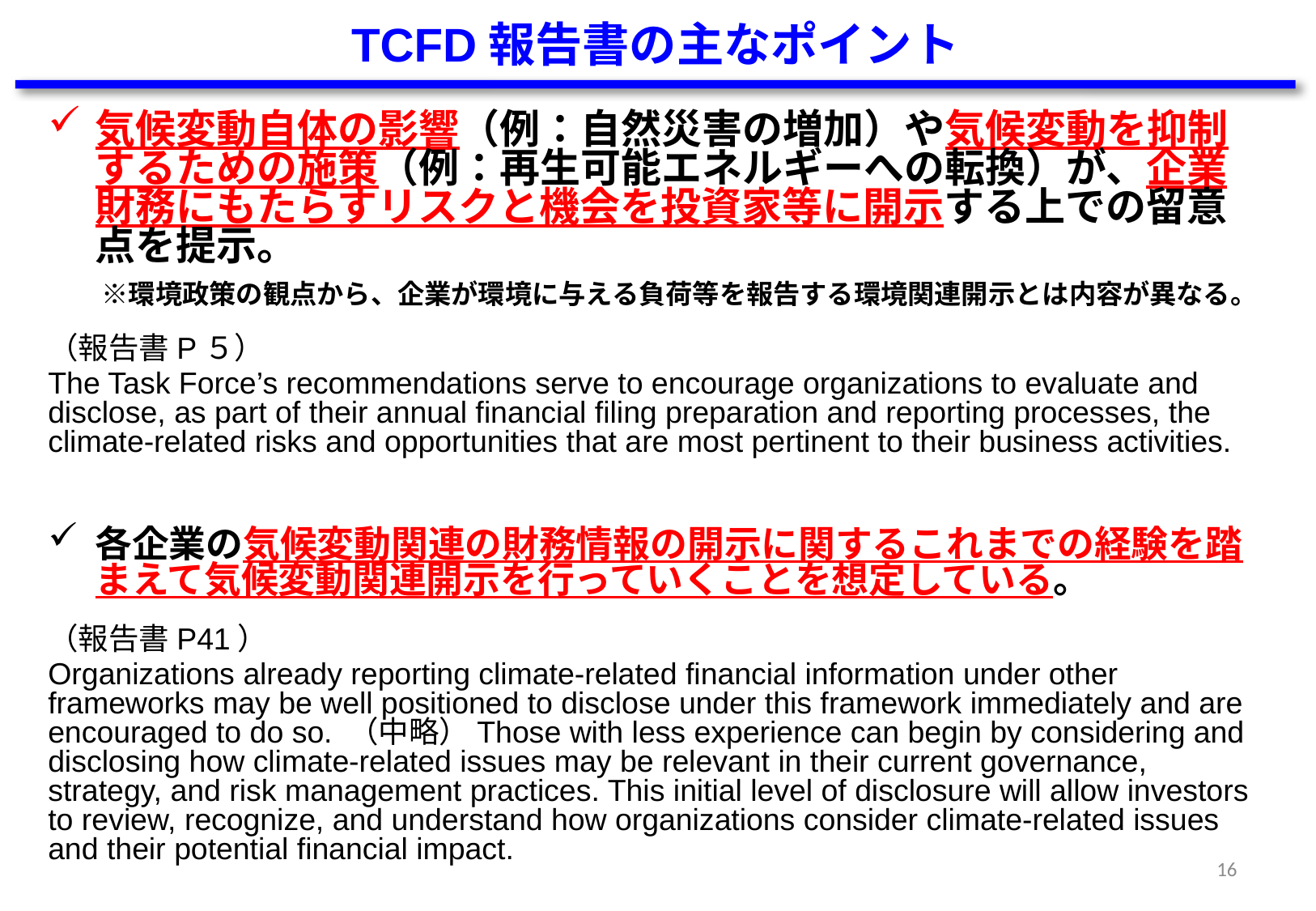

TCFD報告書の主なポイント

気候変動自体の影響（例：自然災害の増加）や気候変動を抑制するための施策（例：再生可能エネルギーへの転換）が、企業財務にもたらすリスクと機会を投資家等に開示する上での留意点を提示。
　　※環境政策の観点から、企業が環境に与える負荷等を報告する環境関連開示とは内容が異なる。
（報告書P５）
The Task Force’s recommendations serve to encourage organizations to evaluate and disclose, as part of their annual financial filing preparation and reporting processes, the climate-related risks and opportunities that are most pertinent to their business activities.

各企業の気候変動関連の財務情報の開示に関するこれまでの経験を踏まえて気候変動関連開示を行っていくことを想定している。
（報告書P41）
Organizations already reporting climate-related financial information under other frameworks may be well positioned to disclose under this framework immediately and are encouraged to do so. （中略）Those with less experience can begin by considering and disclosing how climate-related issues may be relevant in their current governance, strategy, and risk management practices. This initial level of disclosure will allow investors to review, recognize, and understand how organizations consider climate-related issues and their potential financial impact.

16